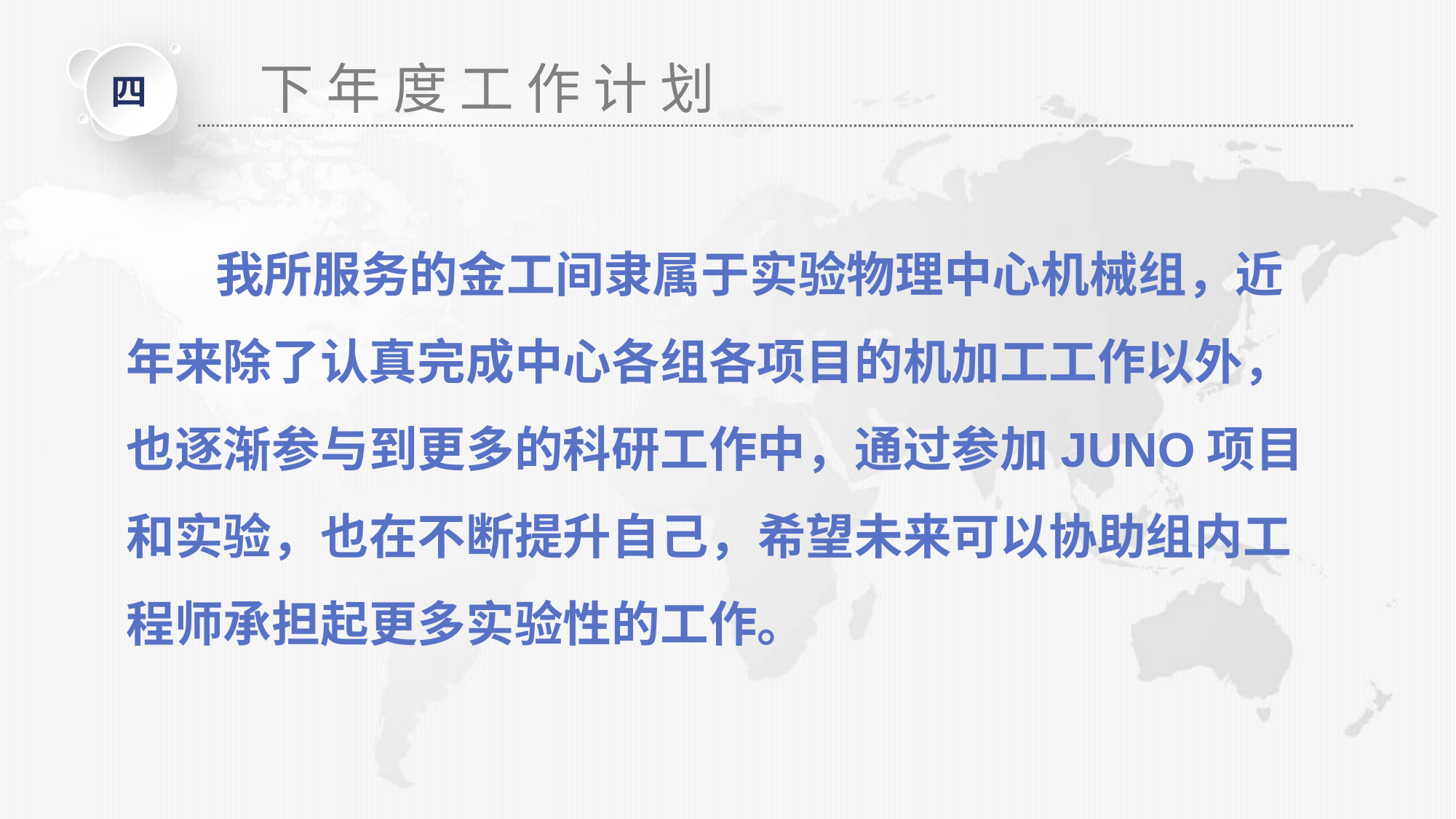

四

下 年 度 工 作 计 划
       我所服务的金工间隶属于实验物理中心机械组，近年来除了认真完成中心各组各项目的机加工工作以外，也逐渐参与到更多的科研工作中，通过参加JUNO项目和实验，也在不断提升自己，希望未来可以协助组内工程师承担起更多实验性的工作。